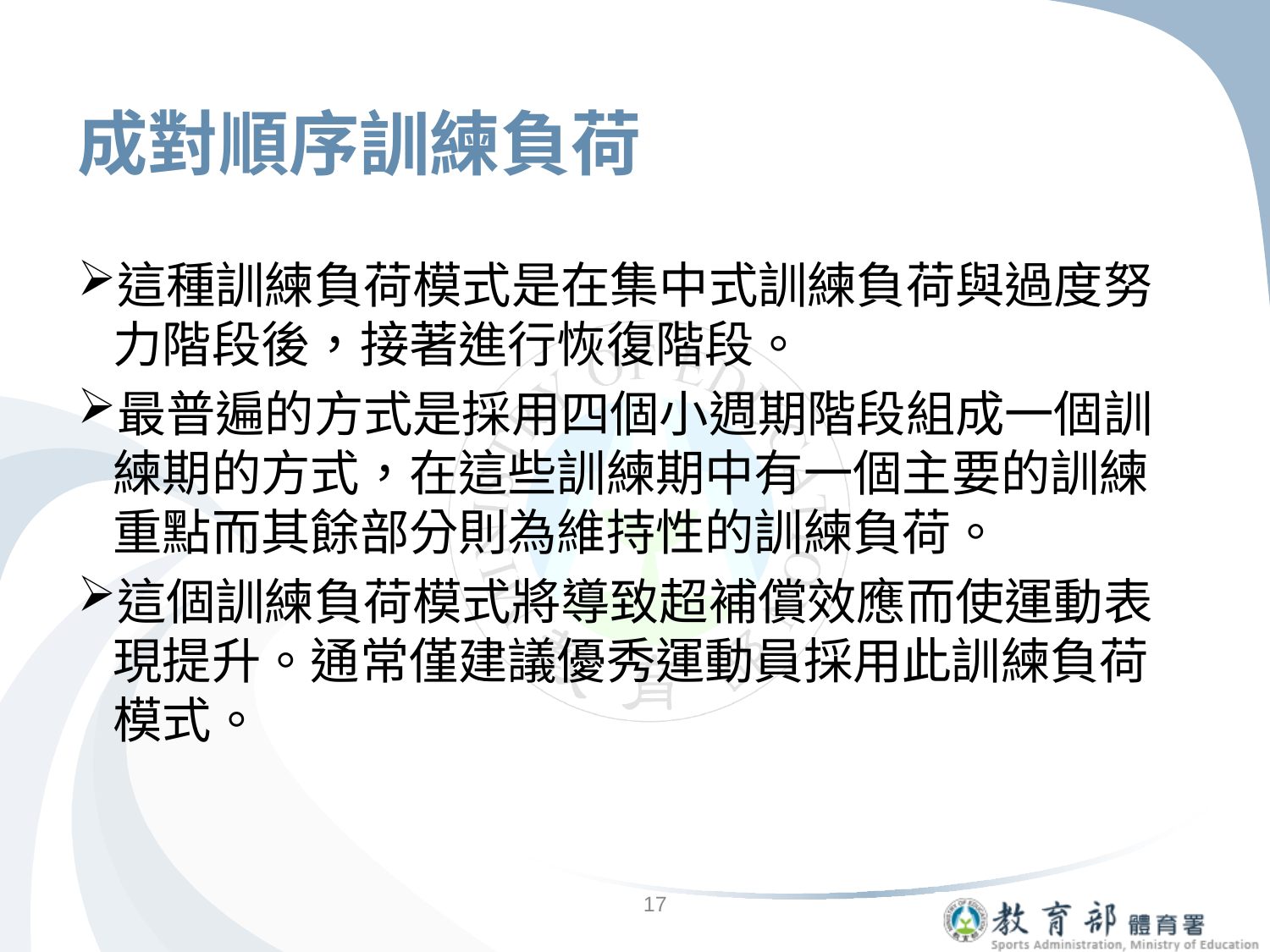

# 成對順序訓練負荷
這種訓練負荷模式是在集中式訓練負荷與過度努力階段後，接著進行恢復階段。
最普遍的方式是採用四個小週期階段組成一個訓練期的方式，在這些訓練期中有一個主要的訓練重點而其餘部分則為維持性的訓練負荷。
這個訓練負荷模式將導致超補償效應而使運動表現提升。通常僅建議優秀運動員採用此訓練負荷模式。
17